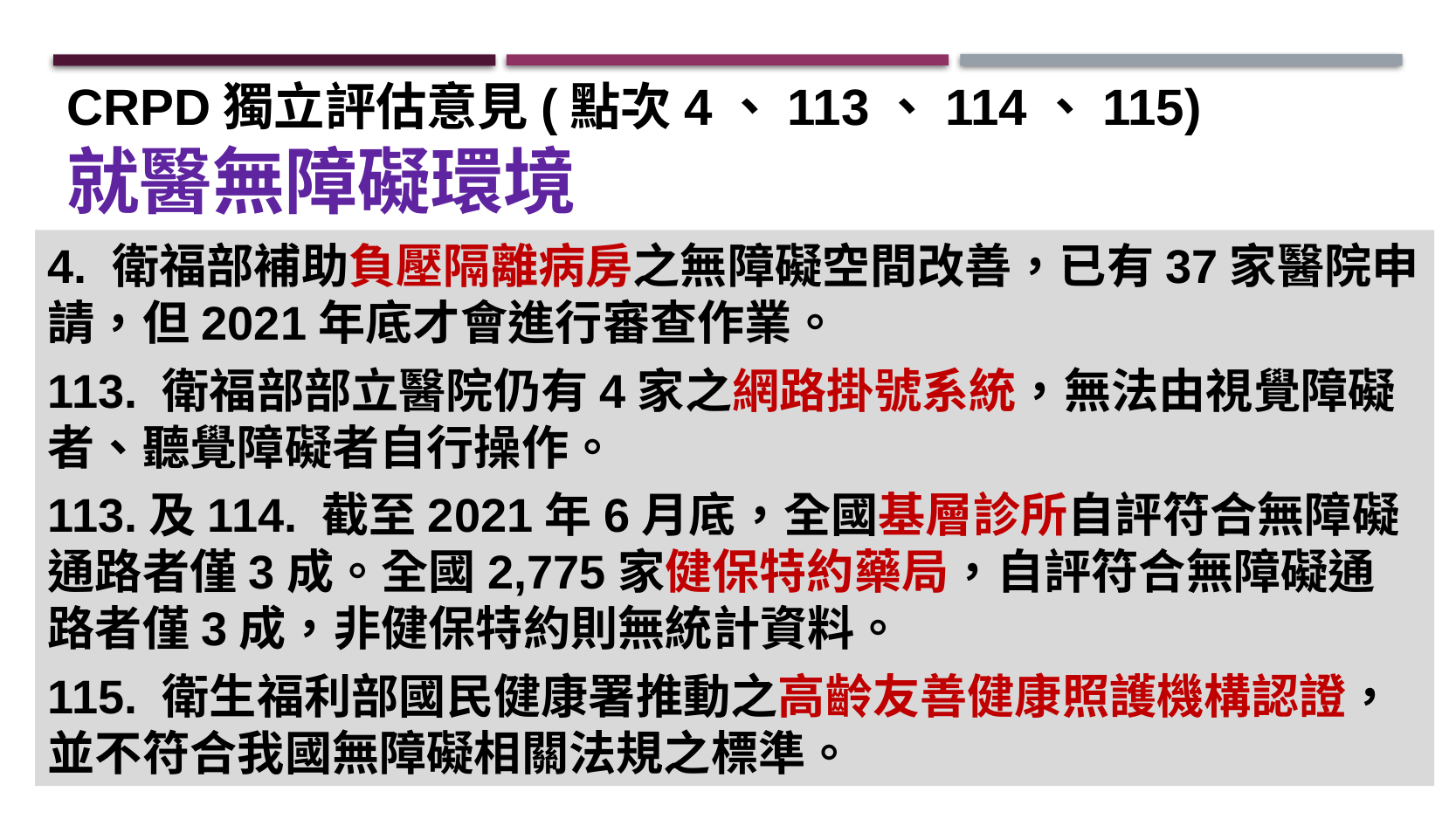

CRPD獨立評估意見(點次4、113、114、115)
就醫無障礙環境
4. 衛福部補助負壓隔離病房之無障礙空間改善，已有37家醫院申請，但2021年底才會進行審查作業。
113. 衛福部部立醫院仍有4家之網路掛號系統，無法由視覺障礙者、聽覺障礙者自行操作。
113.及114. 截至2021年6月底，全國基層診所自評符合無障礙通路者僅3成。全國2,775家健保特約藥局，自評符合無障礙通路者僅3成，非健保特約則無統計資料。
115. 衛生福利部國民健康署推動之高齡友善健康照護機構認證，並不符合我國無障礙相關法規之標準。